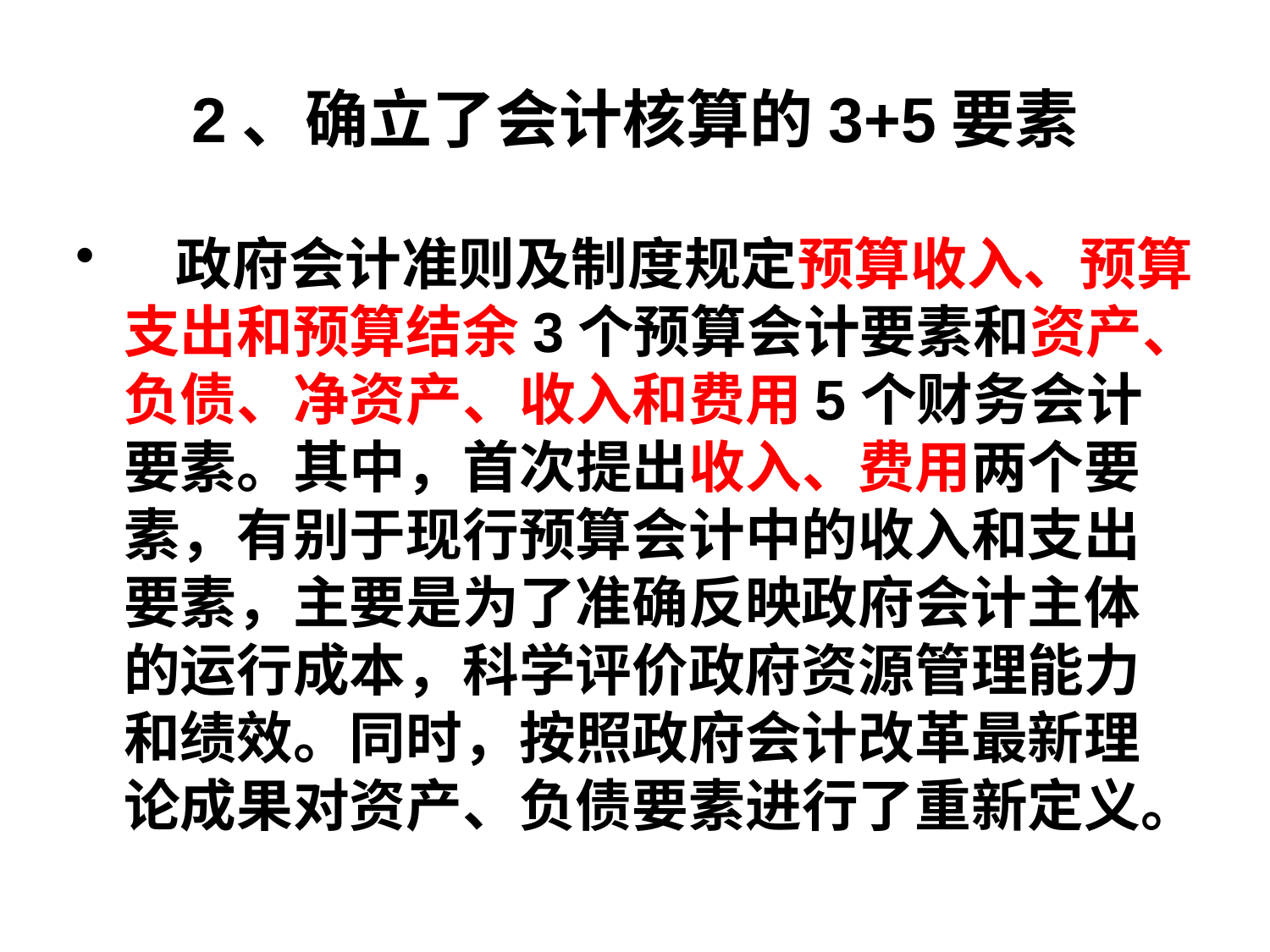

# 2、确立了会计核算的3+5要素
   政府会计准则及制度规定预算收入、预算支出和预算结余3个预算会计要素和资产、负债、净资产、收入和费用5个财务会计要素。其中，首次提出收入、费用两个要素，有别于现行预算会计中的收入和支出要素，主要是为了准确反映政府会计主体的运行成本，科学评价政府资源管理能力和绩效。同时，按照政府会计改革最新理论成果对资产、负债要素进行了重新定义。